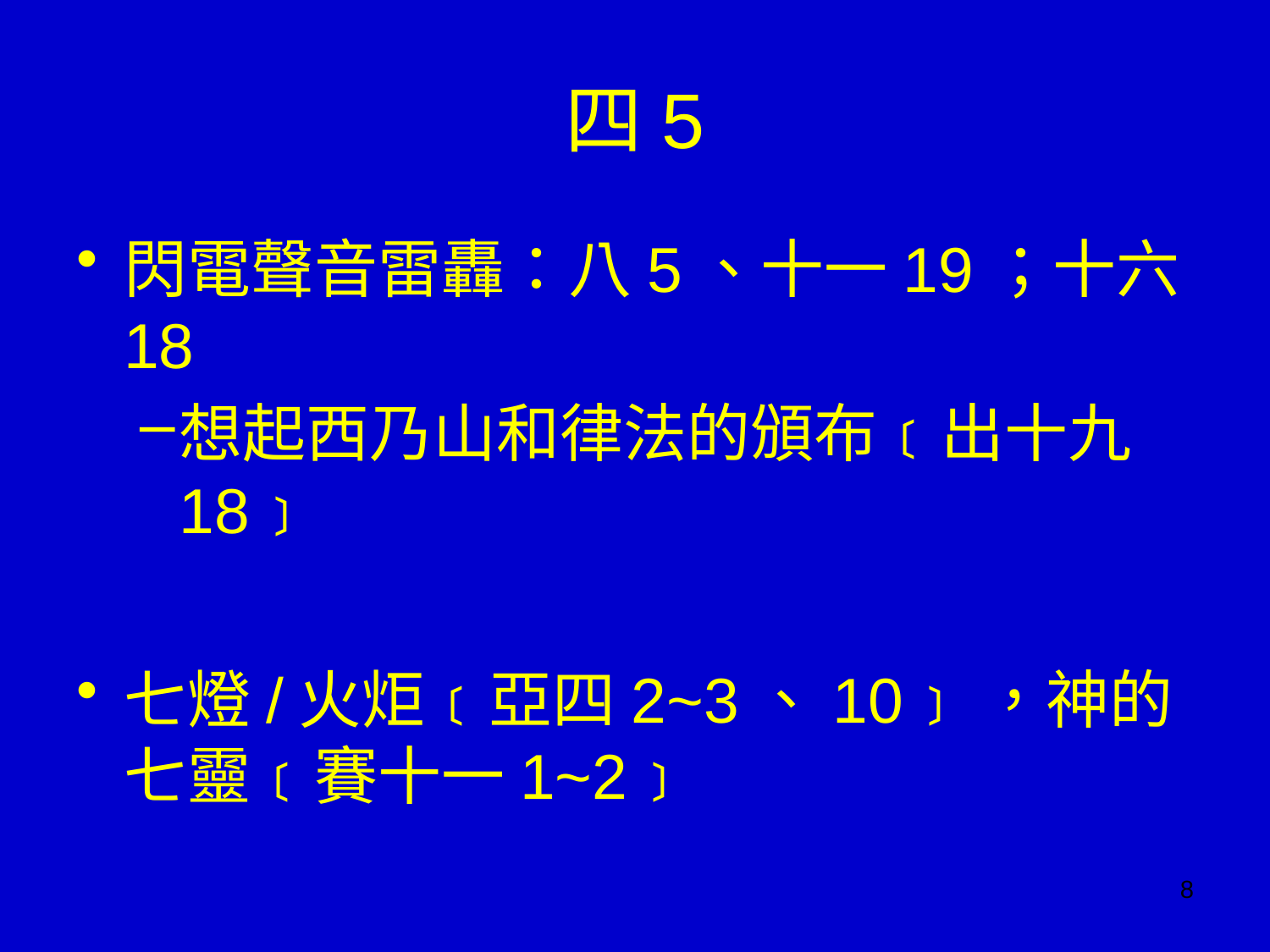

# 四5
閃電聲音雷轟：八5、十一19；十六18
想起西乃山和律法的頒布﹝出十九18﹞

七燈/火炬﹝亞四2~3、10﹞，神的七靈﹝賽十一1~2﹞
8